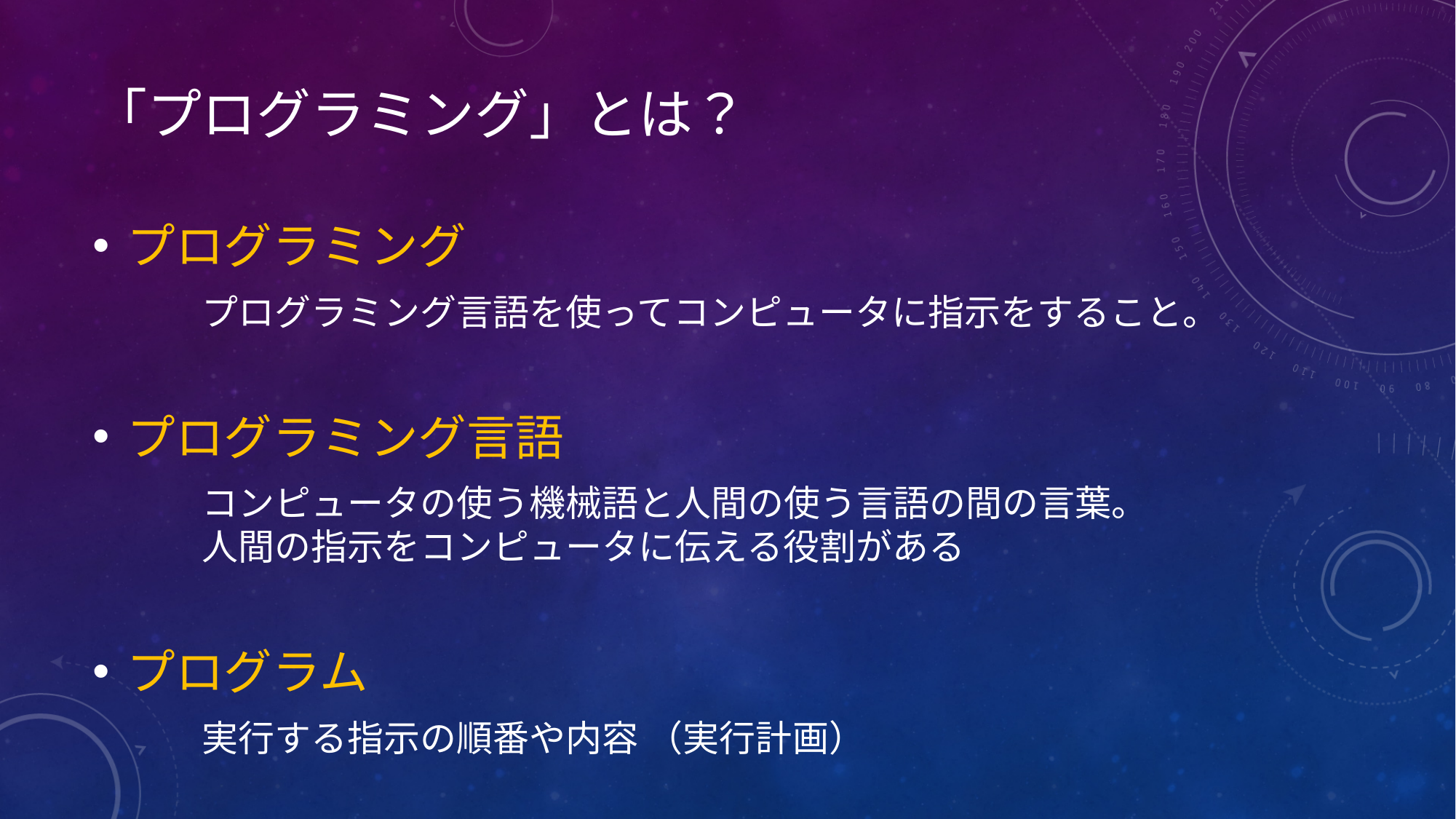

# 「プログラミング」とは？
プログラミング
	プログラミング言語を使ってコンピュータに指示をすること。

プログラミング言語
	コンピュータの使う機械語と人間の使う言語の間の言葉。
　　　人間の指示をコンピュータに伝える役割がある

プログラム
	実行する指示の順番や内容 （実行計画）